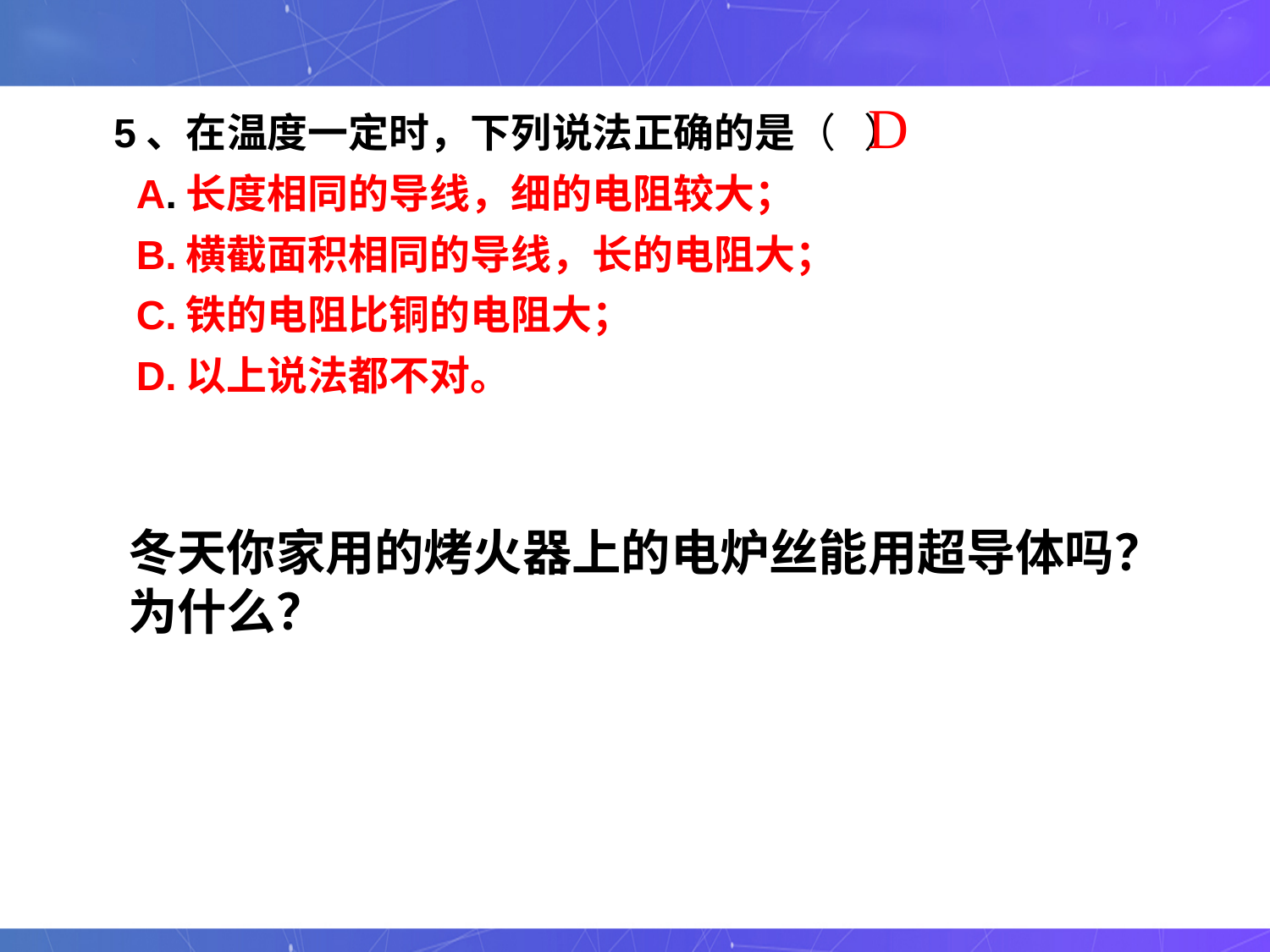

D
5、在温度一定时，下列说法正确的是（   ）
  A.长度相同的导线，细的电阻较大；
  B.横截面积相同的导线，长的电阻大；
  C.铁的电阻比铜的电阻大；
  D.以上说法都不对。
冬天你家用的烤火器上的电炉丝能用超导体吗？
为什么？